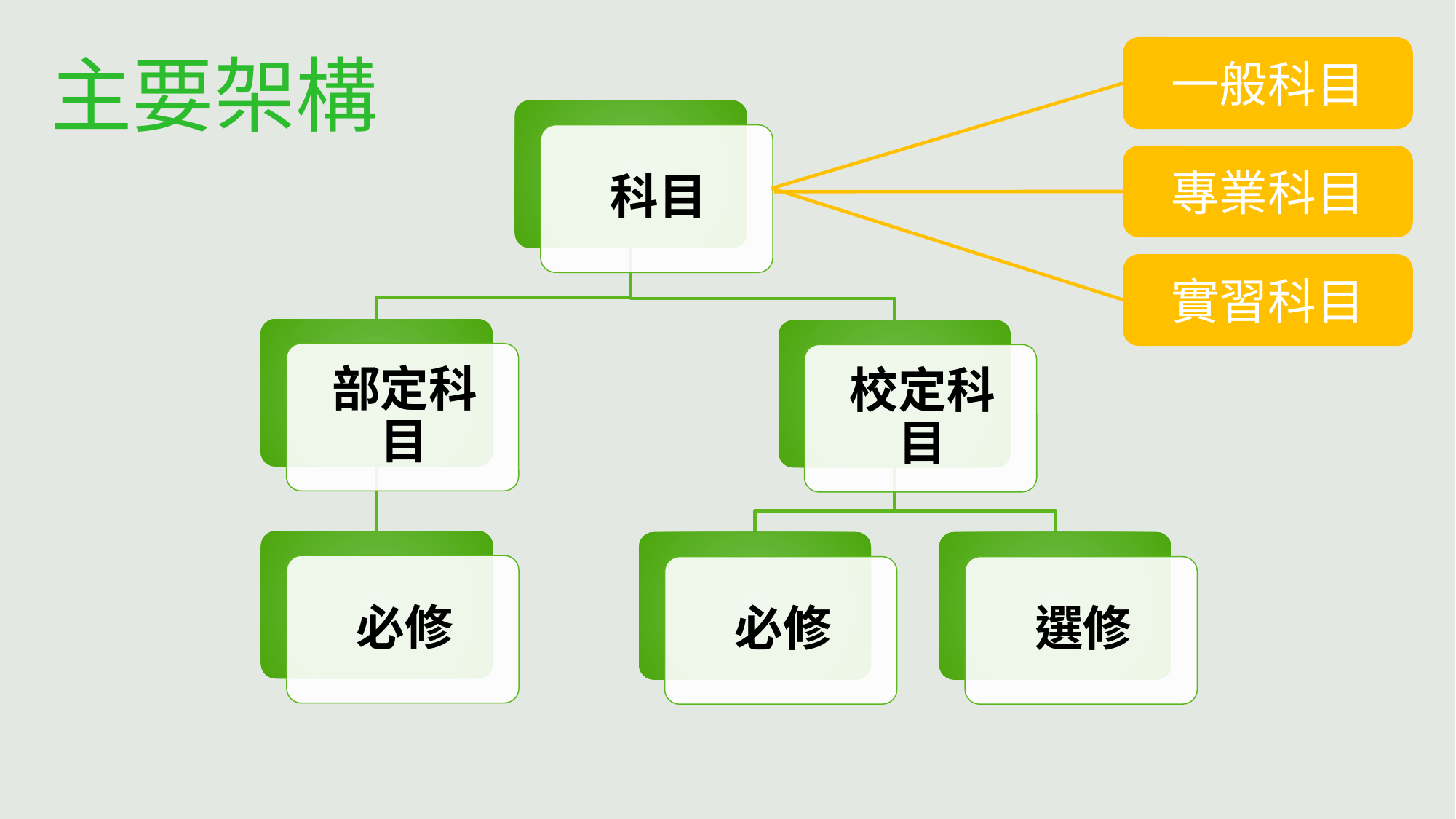

主要架構
一般科目
科目
校定科目
必修
選修
部定科目
必修
專業科目
實習科目